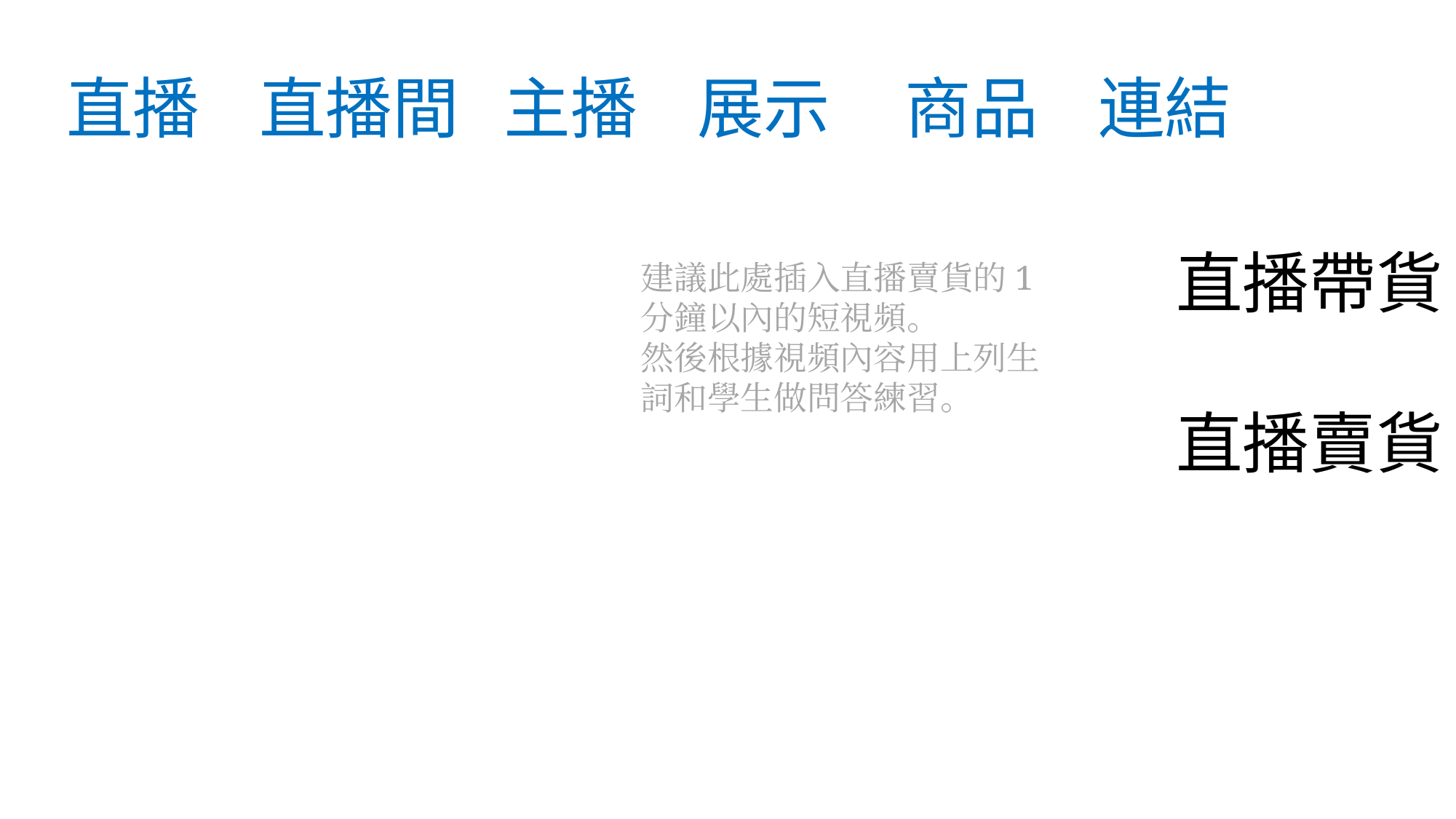

# 直播    直播間   主播    展示     商品    連結
直播帶貨

直播賣貨
建議此處插入直播賣貨的1分鐘以內的短視頻。
然後根據視頻內容用上列生詞和學生做問答練習。